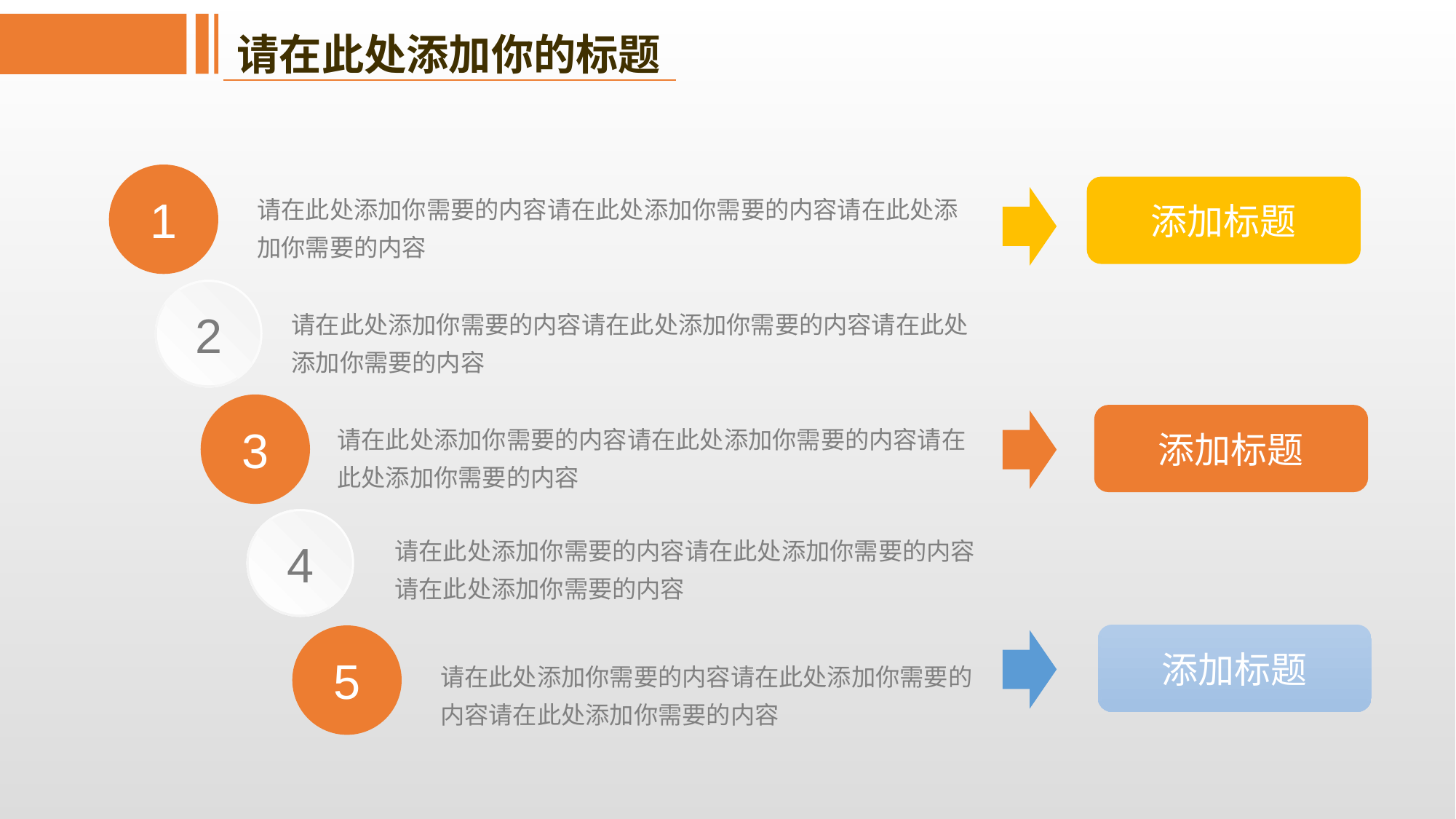

请在此处添加你的标题
1

添加标题
请在此处添加你需要的内容请在此处添加你需要的内容请在此处添加你需要的内容

2
请在此处添加你需要的内容请在此处添加你需要的内容请在此处添加你需要的内容
3

添加标题
请在此处添加你需要的内容请在此处添加你需要的内容请在此处添加你需要的内容

4
请在此处添加你需要的内容请在此处添加你需要的内容请在此处添加你需要的内容

添加标题
5

请在此处添加你需要的内容请在此处添加你需要的内容请在此处添加你需要的内容